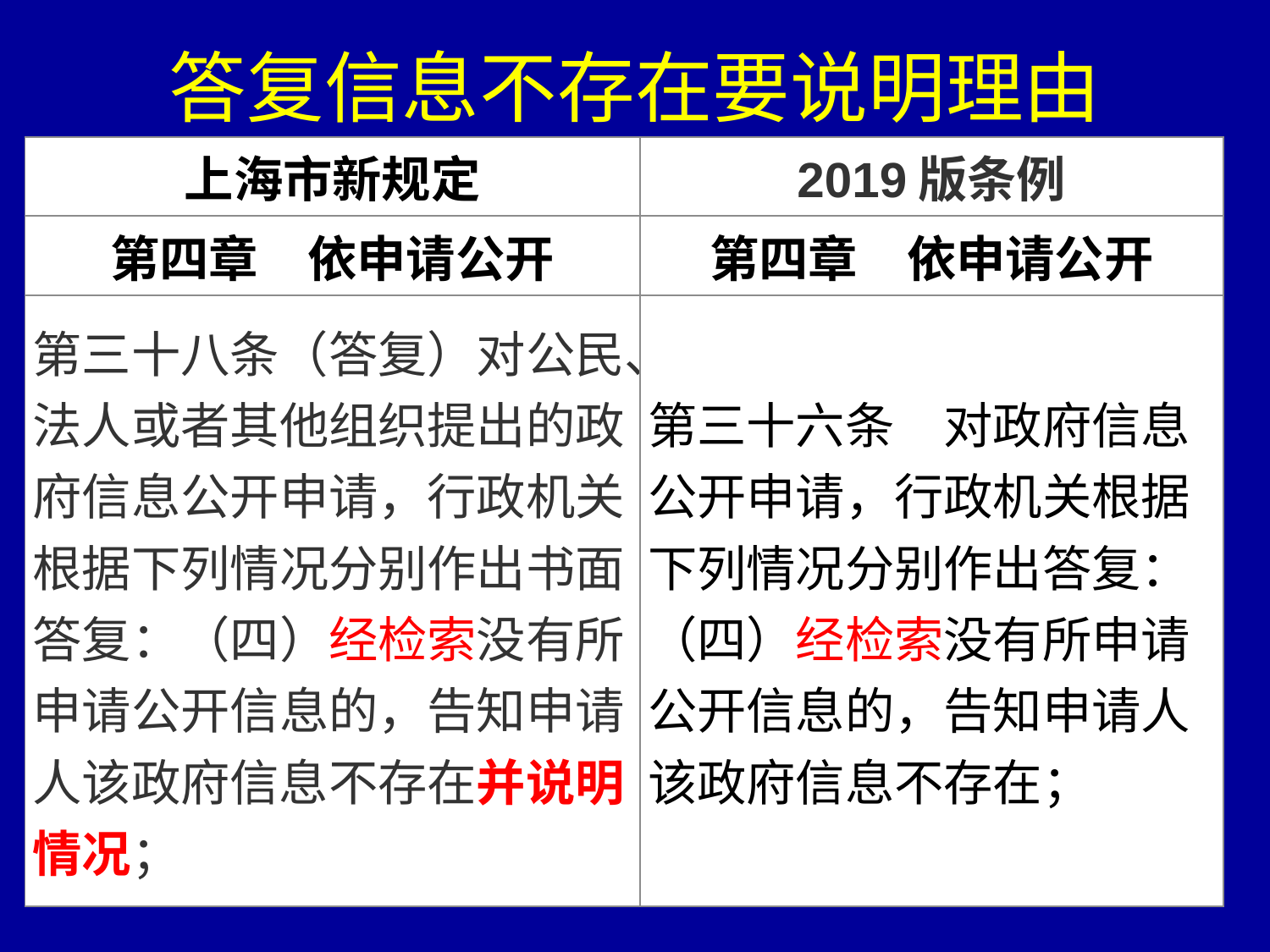

# 答复信息不存在要说明理由
| 上海市新规定 | 2019版条例 |
| --- | --- |
| 第四章　依申请公开 | 第四章　依申请公开 |
| 第三十八条（答复）对公民、法人或者其他组织提出的政府信息公开申请，行政机关根据下列情况分别作出书面答复：（四）经检索没有所申请公开信息的，告知申请人该政府信息不存在并说明情况； | 第三十六条　对政府信息公开申请，行政机关根据下列情况分别作出答复：（四）经检索没有所申请公开信息的，告知申请人该政府信息不存在； |